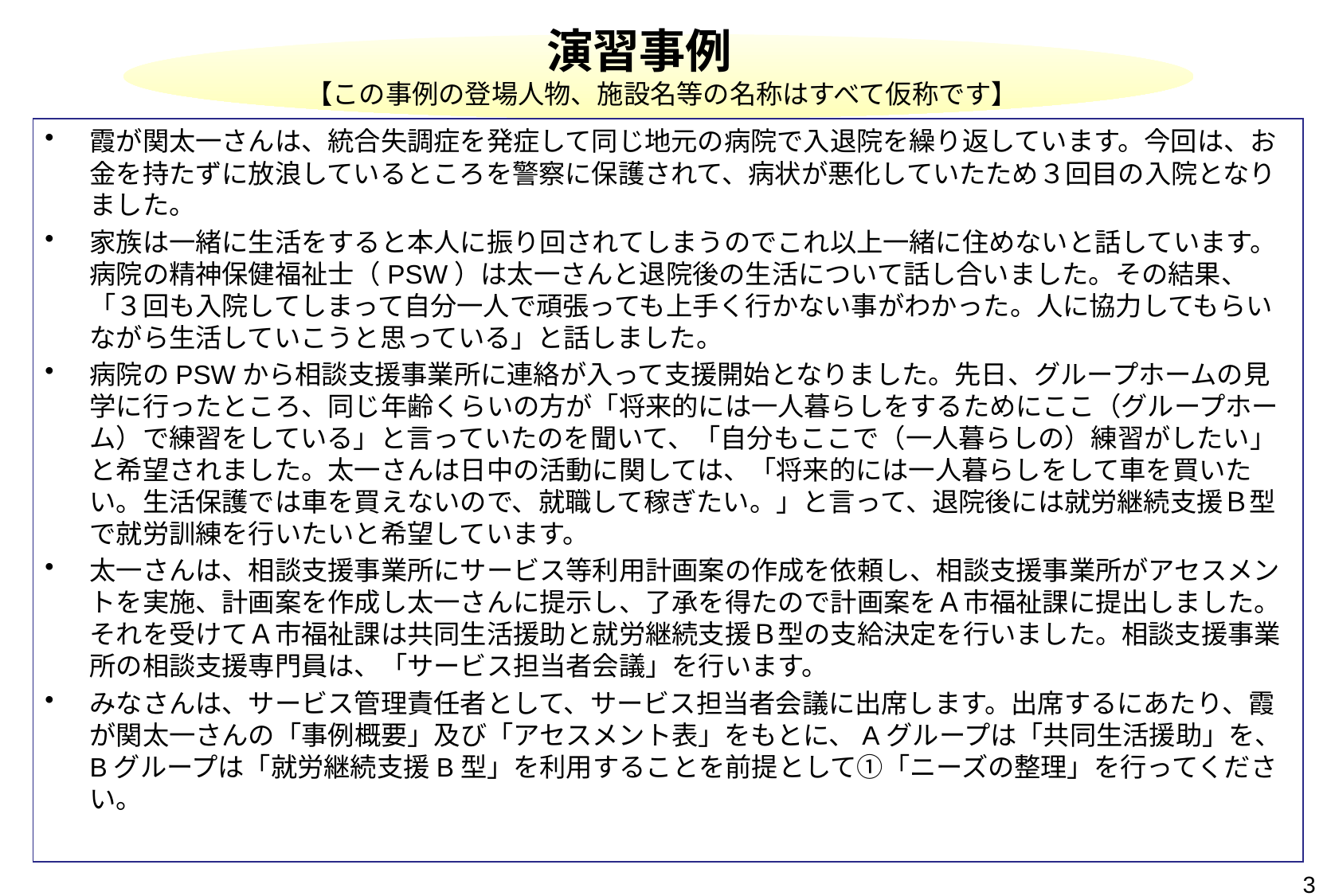

# 演習事例　 【この事例の登場人物、施設名等の名称はすべて仮称です】
霞が関太一さんは、統合失調症を発症して同じ地元の病院で入退院を繰り返しています。今回は、お金を持たずに放浪しているところを警察に保護されて、病状が悪化していたため３回目の入院となりました。
家族は一緒に生活をすると本人に振り回されてしまうのでこれ以上一緒に住めないと話しています。病院の精神保健福祉士（PSW）は太一さんと退院後の生活について話し合いました。その結果、「３回も入院してしまって自分一人で頑張っても上手く行かない事がわかった。人に協力してもらいながら生活していこうと思っている」と話しました。
病院のPSWから相談支援事業所に連絡が入って支援開始となりました。先日、グループホームの見学に行ったところ、同じ年齢くらいの方が「将来的には一人暮らしをするためにここ（グループホーム）で練習をしている」と言っていたのを聞いて、「自分もここで（一人暮らしの）練習がしたい」と希望されました。太一さんは日中の活動に関しては、「将来的には一人暮らしをして車を買いたい。生活保護では車を買えないので、就職して稼ぎたい。」と言って、退院後には就労継続支援Ｂ型で就労訓練を行いたいと希望しています。
太一さんは、相談支援事業所にサービス等利用計画案の作成を依頼し、相談支援事業所がアセスメントを実施、計画案を作成し太一さんに提示し、了承を得たので計画案をＡ市福祉課に提出しました。それを受けてＡ市福祉課は共同生活援助と就労継続支援Ｂ型の支給決定を行いました。相談支援事業所の相談支援専門員は、「サービス担当者会議」を行います。
みなさんは、サービス管理責任者として、サービス担当者会議に出席します。出席するにあたり、霞が関太一さんの「事例概要」及び「アセスメント表」をもとに、Aグループは「共同生活援助」を、Bグループは「就労継続支援B型」を利用することを前提として①「ニーズの整理」を行ってください。

3